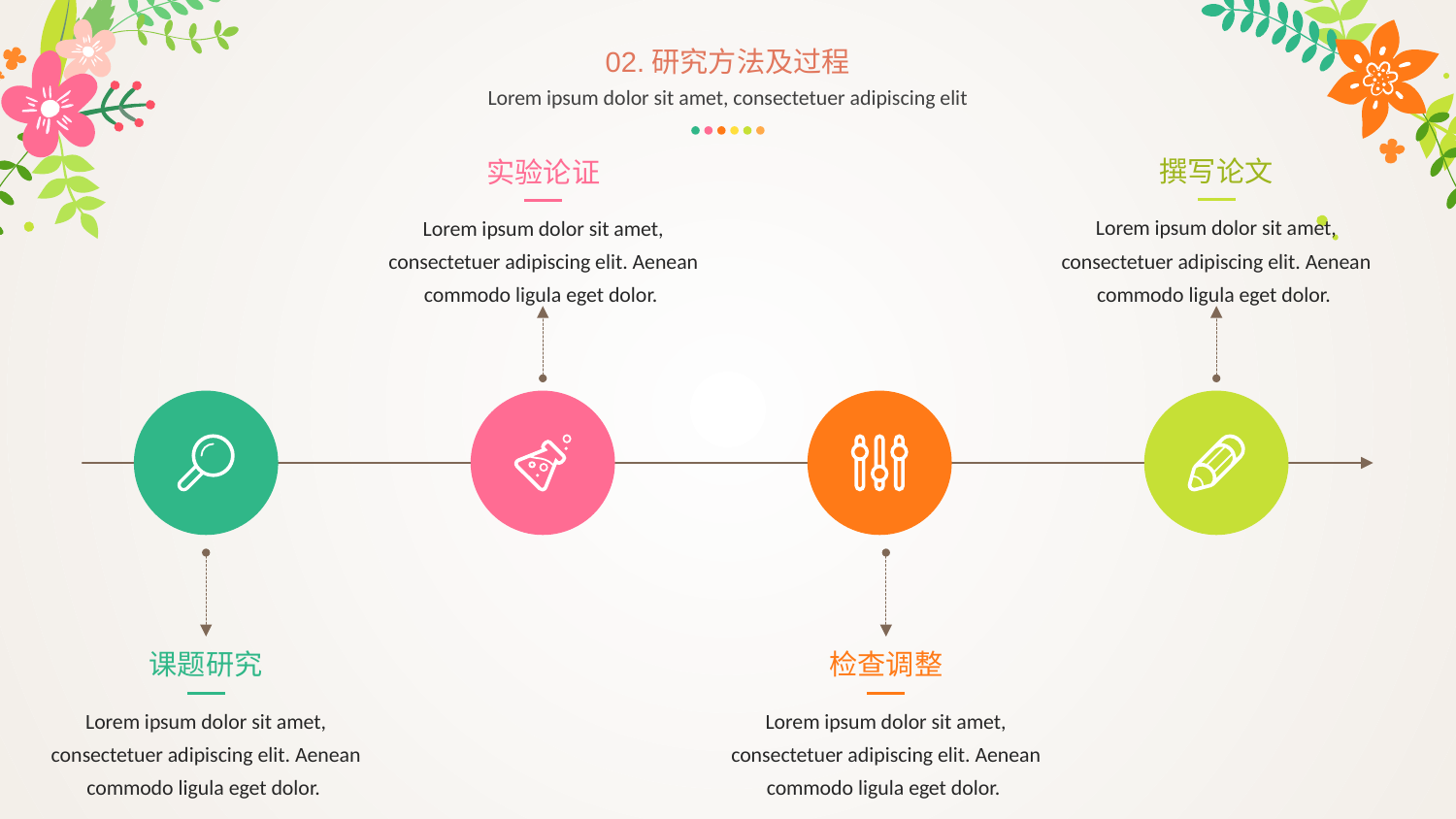

02.研究方法及过程
Lorem ipsum dolor sit amet, consectetuer adipiscing elit

撰写论文
实验论证
Lorem ipsum dolor sit amet, consectetuer adipiscing elit. Aenean commodo ligula eget dolor.
Lorem ipsum dolor sit amet, consectetuer adipiscing elit. Aenean commodo ligula eget dolor.

课题研究
检查调整
Lorem ipsum dolor sit amet, consectetuer adipiscing elit. Aenean commodo ligula eget dolor.
Lorem ipsum dolor sit amet, consectetuer adipiscing elit. Aenean commodo ligula eget dolor.